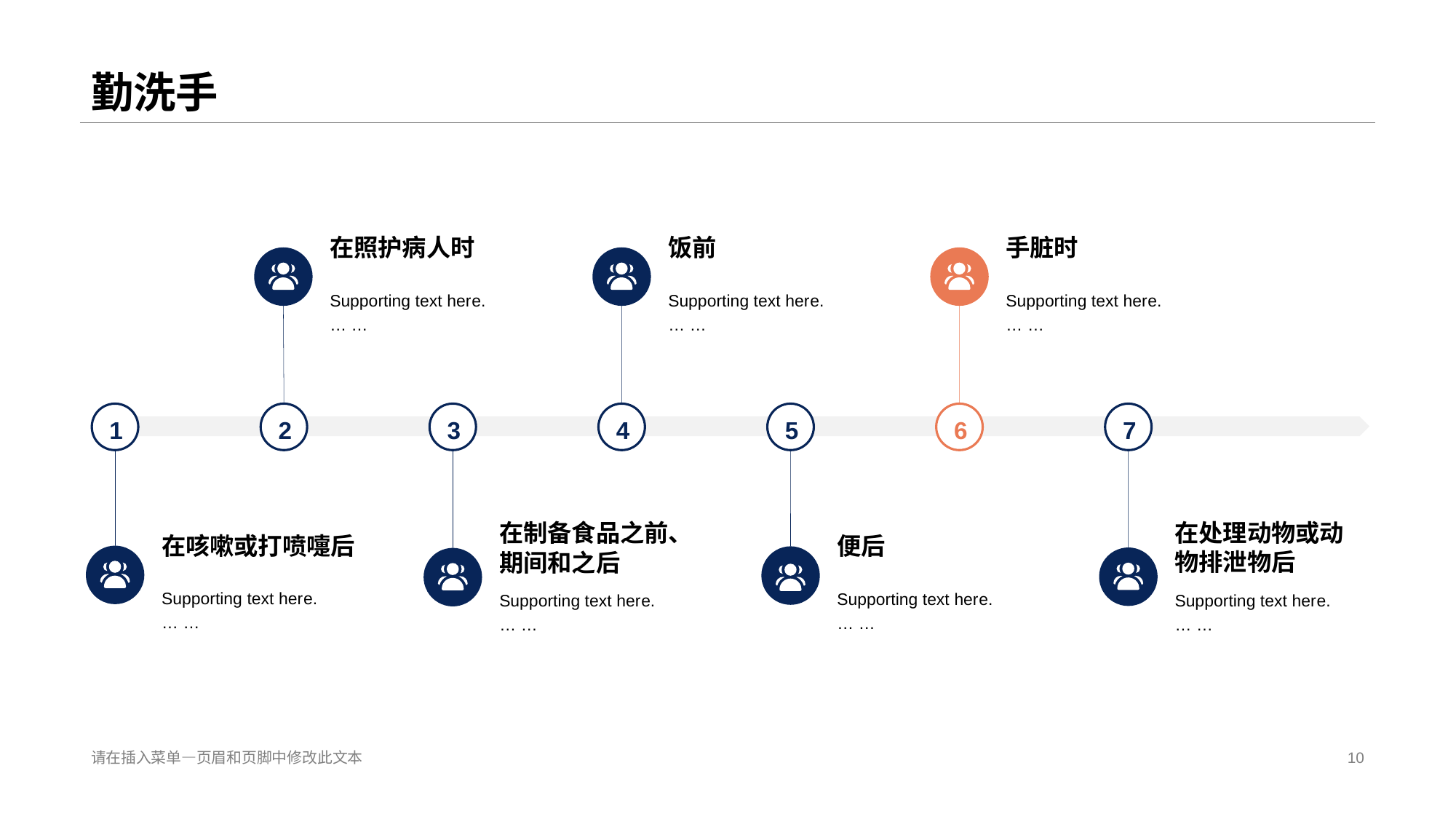

# 勤洗手
在照护病人时
饭前
手脏时

Supporting text her e.
… …
Supporting text her e.
… …
Supporting text her e.
… …
1
3
5
7
2
4
6

在咳嗽或打喷嚏后
便后
在处理动物或动物排泄物后
在制备食品之前、期间和之后

Supporting text her e.
… …
Supporting text her e.
… …
Supporting text her e.
… …
Supporting text her e.
… …
请在插入菜单—页眉和页脚中修改此文本
10